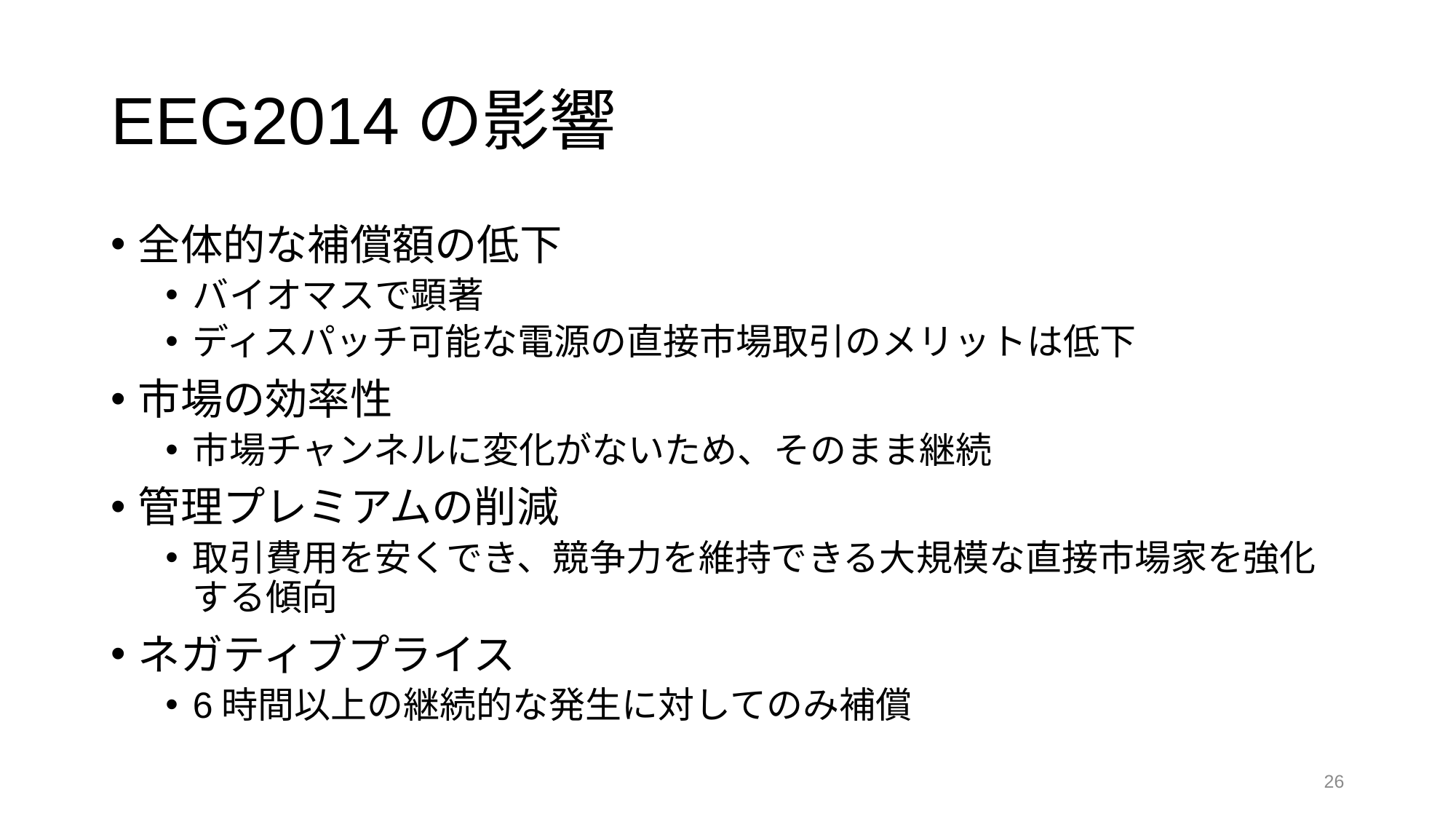

# EEG2014の影響
全体的な補償額の低下
バイオマスで顕著
ディスパッチ可能な電源の直接市場取引のメリットは低下
市場の効率性
市場チャンネルに変化がないため、そのまま継続
管理プレミアムの削減
取引費用を安くでき、競争力を維持できる大規模な直接市場家を強化する傾向
ネガティブプライス
6時間以上の継続的な発生に対してのみ補償

26